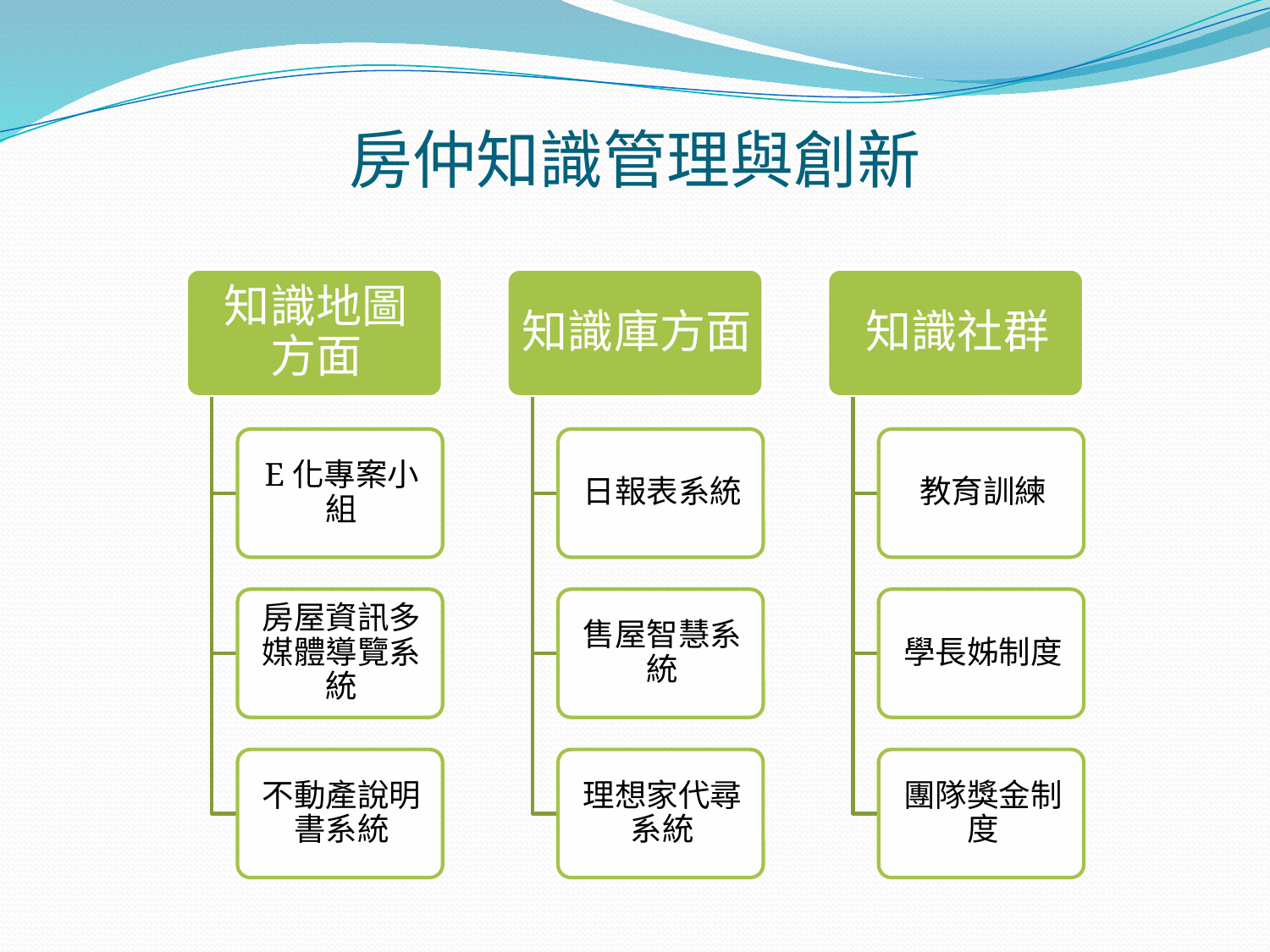

# 房仲知識管理與創新
知識地圖
方面
E化專案小組
房屋資訊多媒體導覽系統
不動產說明書系統
知識庫方面
日報表系統
售屋智慧系統
理想家代尋系統
知識社群
教育訓練
學長姊制度
團隊獎金制度